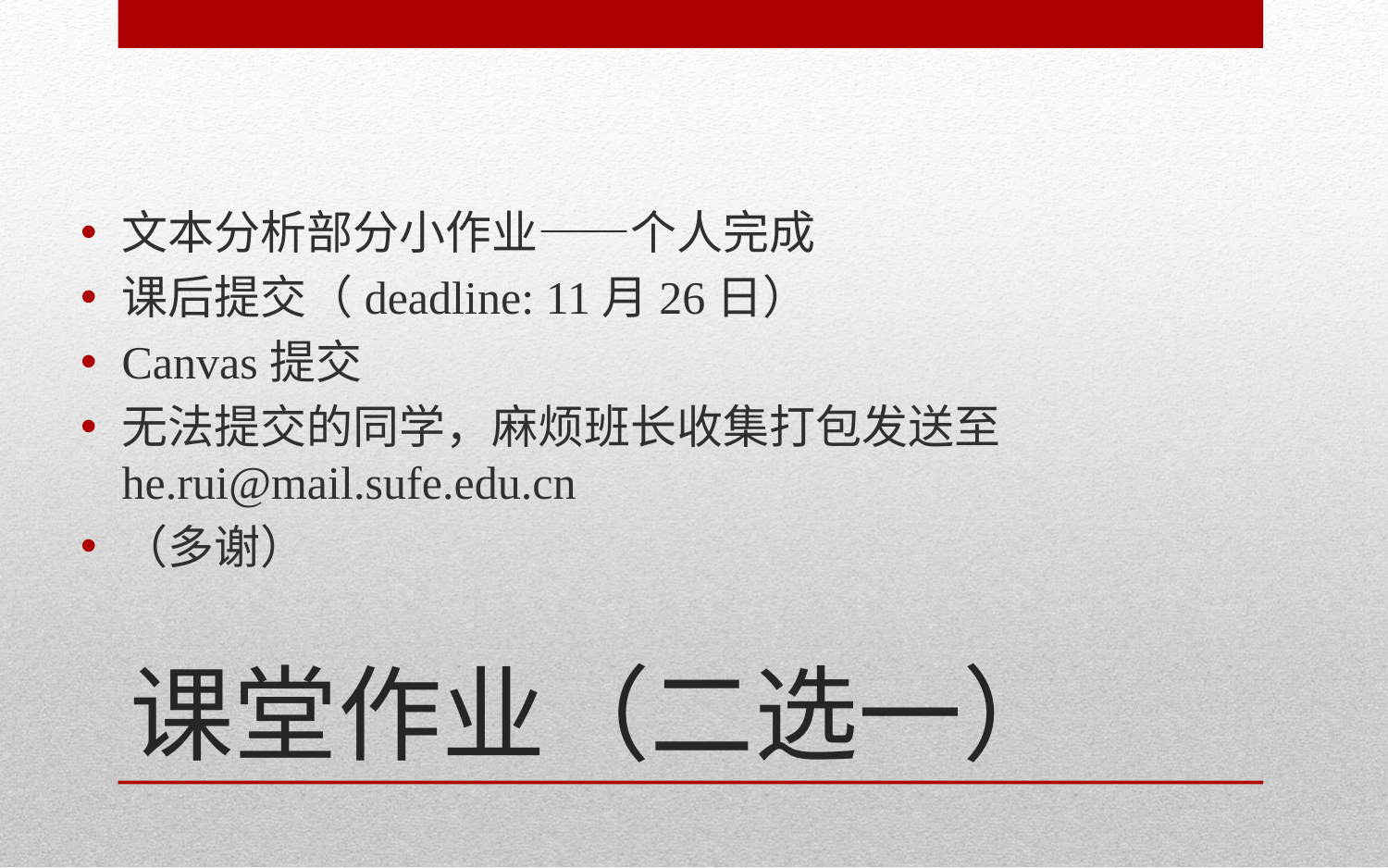

文本分析部分小作业——个人完成
课后提交（deadline: 11月26日）
Canvas提交
无法提交的同学，麻烦班长收集打包发送至 he.rui@mail.sufe.edu.cn
（多谢）
# 课堂作业（二选一）